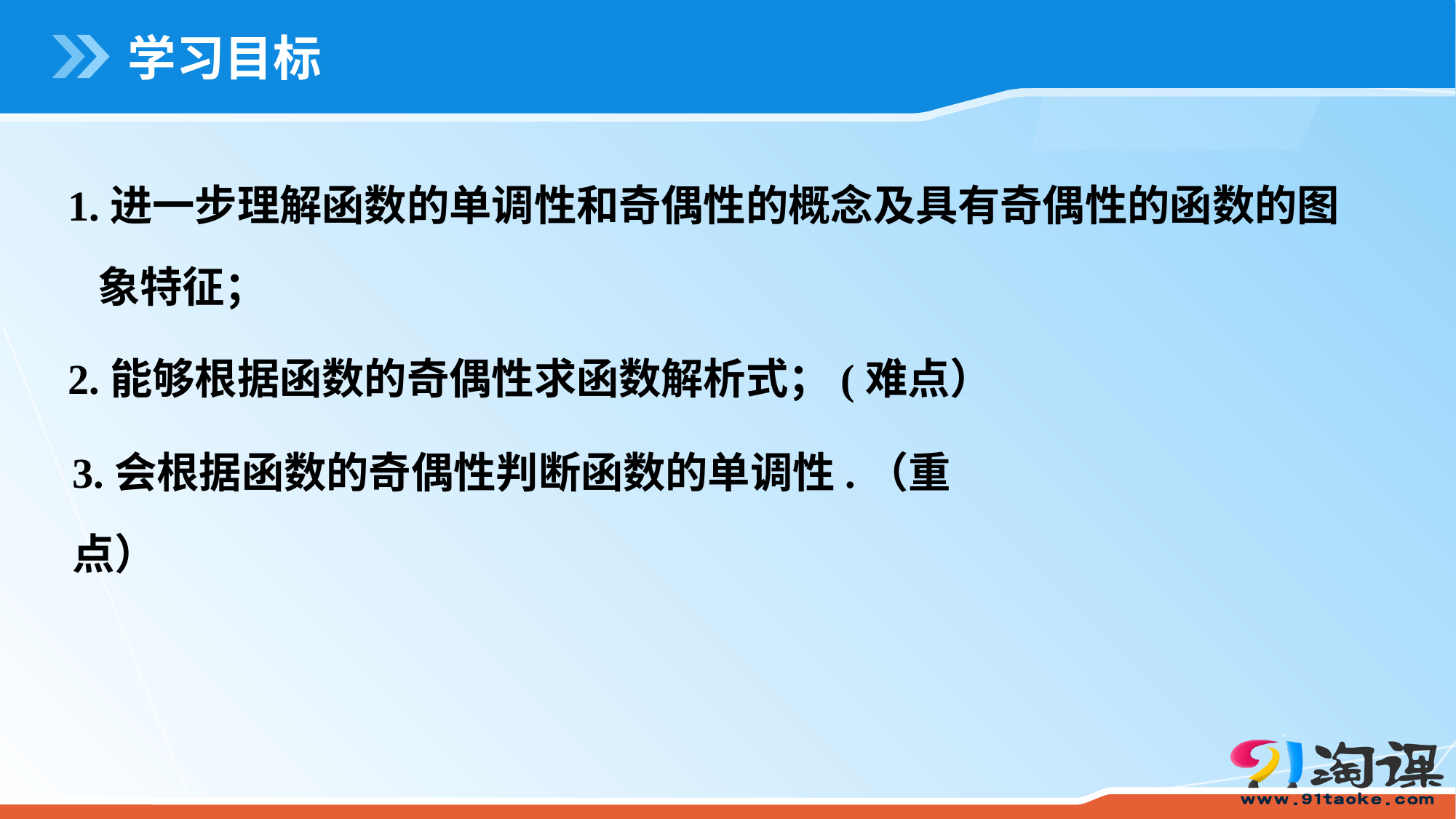

# 学习目标
1.进一步理解函数的单调性和奇偶性的概念及具有奇偶性的函数的图
  象特征；
2.能够根据函数的奇偶性求函数解析式；(难点）
3.会根据函数的奇偶性判断函数的单调性.（重点）